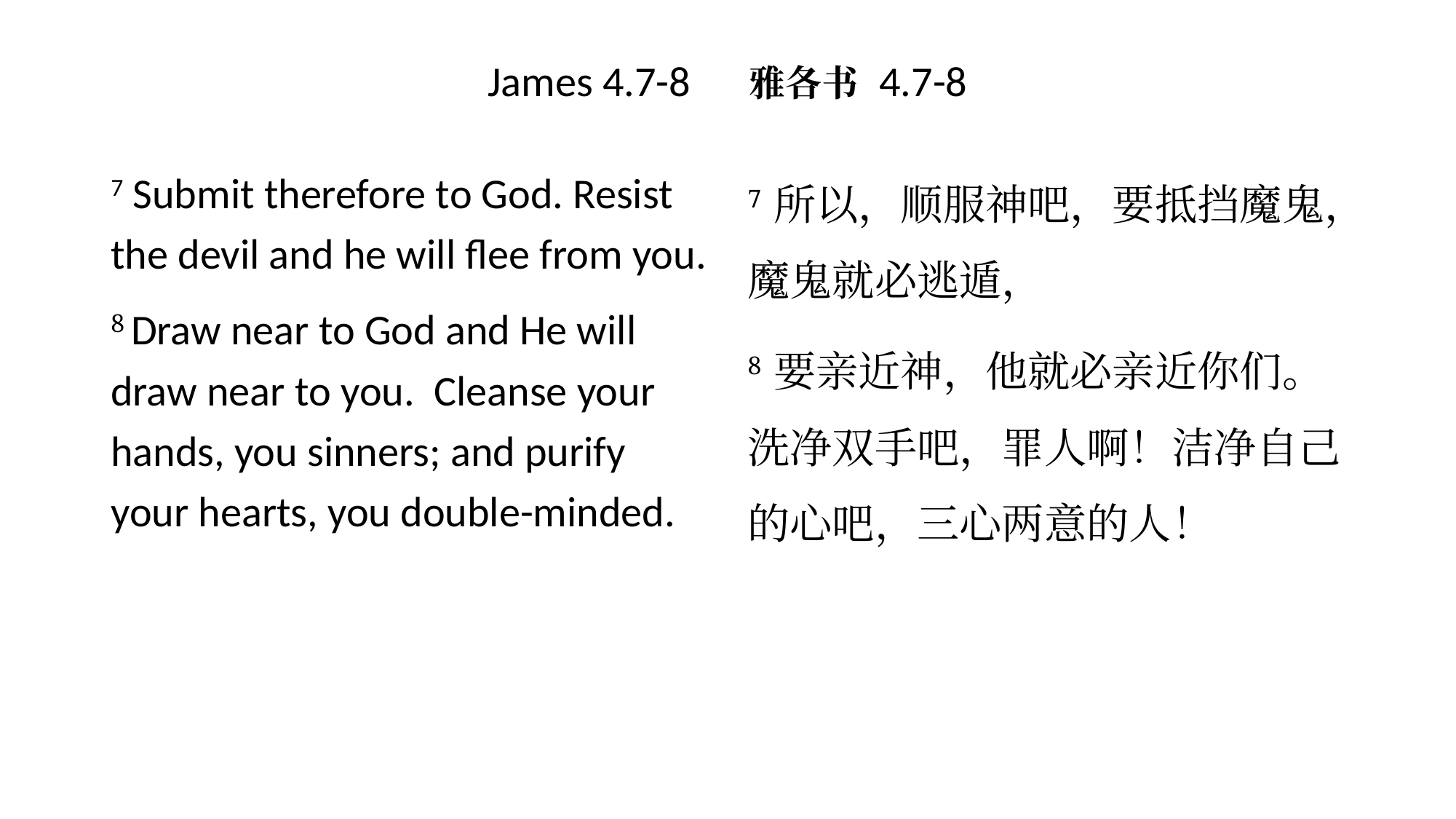

# James 4.7-8     雅各书 4.7-8
7 所以，顺服神吧，要抵挡魔鬼，魔鬼就必逃遁，
8 要亲近神，他就必亲近你们。洗净双手吧，罪人啊！洁净自己的心吧，三心两意的人！

7 Submit therefore to God. Resist the devil and he will flee from you.
8 Draw near to God and He will draw near to you.  Cleanse your hands, you sinners; and purify your hearts, you double-minded.